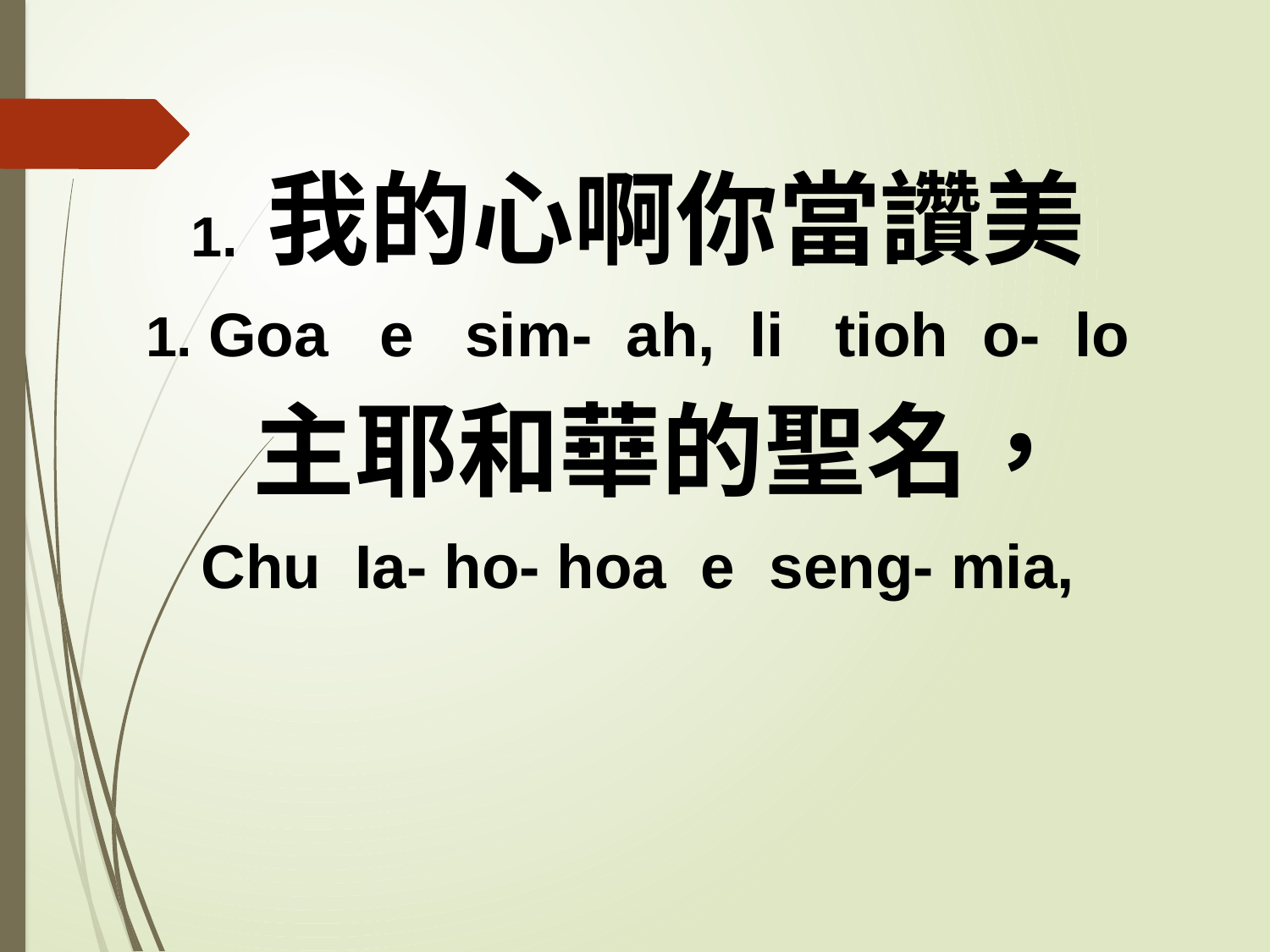

1. 我的心啊你當讚美
1. Goa   e   sim-  ah,  li   tioh  o-  lo
 主耶和華的聖名，
Chu  Ia- ho- hoa  e  seng- mia,